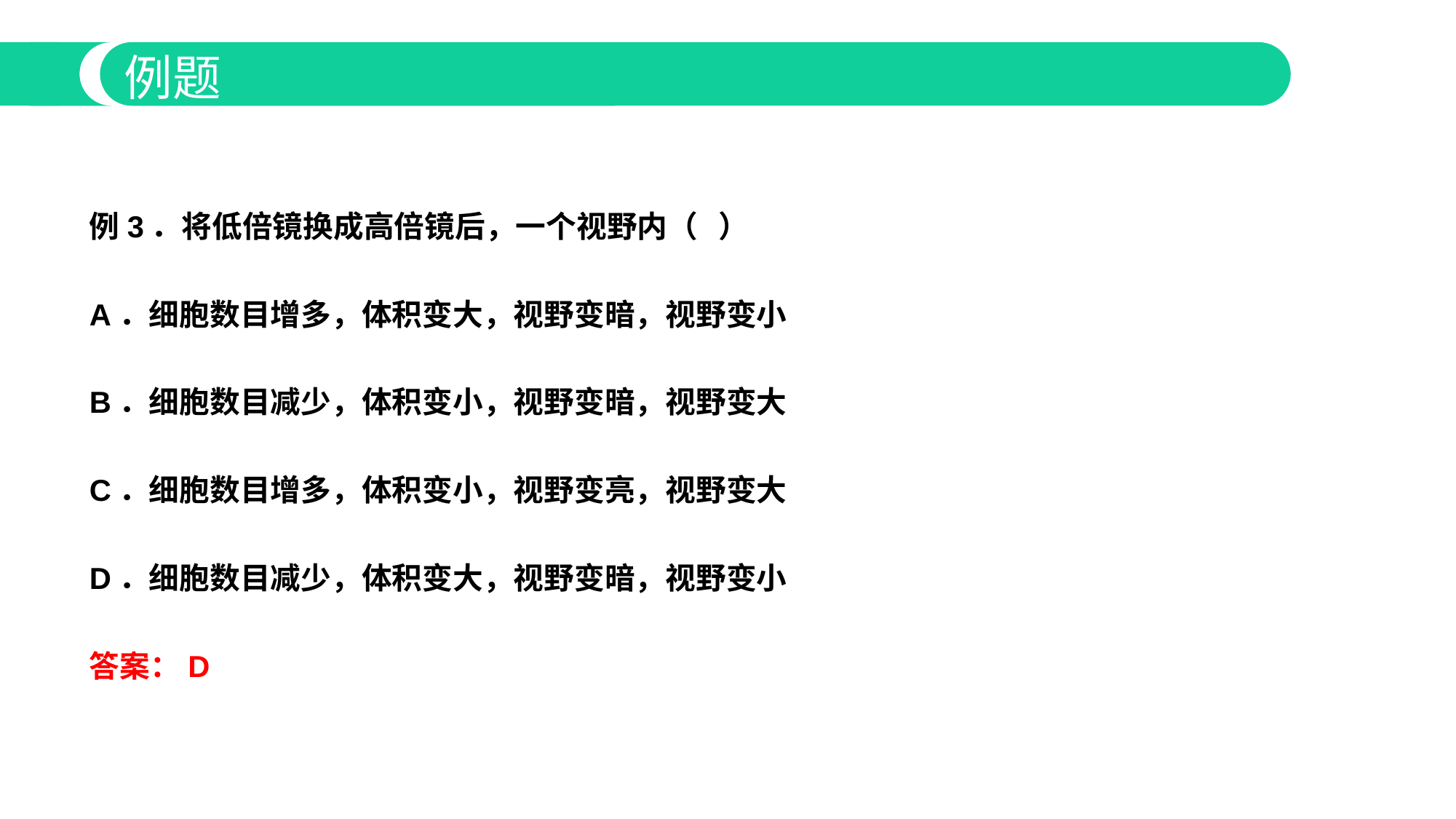

例题
例3．将低倍镜换成高倍镜后，一个视野内（   ）
A．细胞数目增多，体积变大，视野变暗，视野变小
B．细胞数目减少，体积变小，视野变暗，视野变大
C．细胞数目增多，体积变小，视野变亮，视野变大
D．细胞数目减少，体积变大，视野变暗，视野变小
答案：D